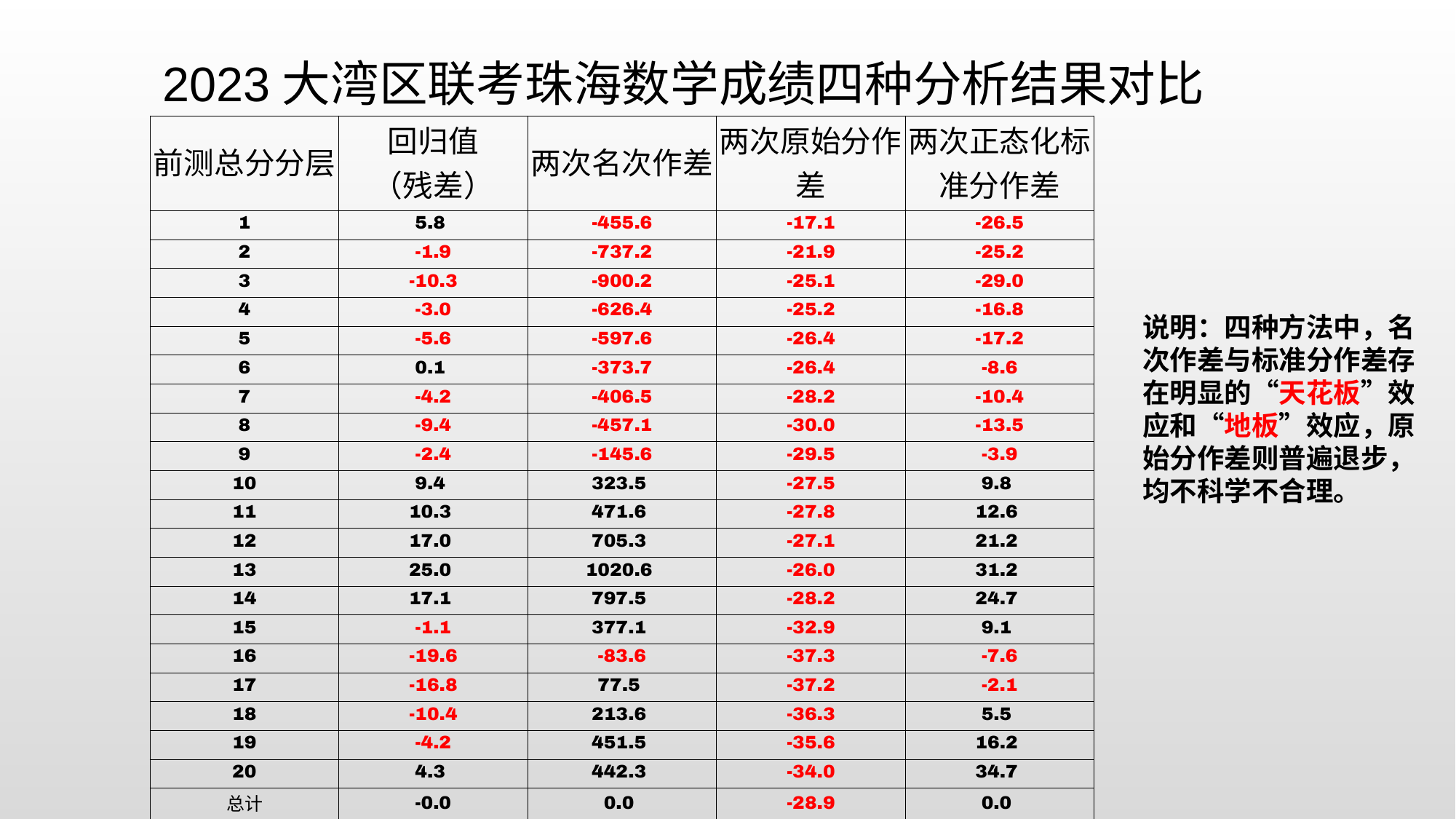

2023大湾区联考珠海数学成绩四种分析结果对比
| 前测总分分层 | 回归值 （残差） | 两次名次作差 | 两次原始分作差 | 两次正态化标准分作差 |
| --- | --- | --- | --- | --- |
| 1 | 5.8 | -455.6 | -17.1 | -26.5 |
| 2 | -1.9 | -737.2 | -21.9 | -25.2 |
| 3 | -10.3 | -900.2 | -25.1 | -29.0 |
| 4 | -3.0 | -626.4 | -25.2 | -16.8 |
| 5 | -5.6 | -597.6 | -26.4 | -17.2 |
| 6 | 0.1 | -373.7 | -26.4 | -8.6 |
| 7 | -4.2 | -406.5 | -28.2 | -10.4 |
| 8 | -9.4 | -457.1 | -30.0 | -13.5 |
| 9 | -2.4 | -145.6 | -29.5 | -3.9 |
| 10 | 9.4 | 323.5 | -27.5 | 9.8 |
| 11 | 10.3 | 471.6 | -27.8 | 12.6 |
| 12 | 17.0 | 705.3 | -27.1 | 21.2 |
| 13 | 25.0 | 1020.6 | -26.0 | 31.2 |
| 14 | 17.1 | 797.5 | -28.2 | 24.7 |
| 15 | -1.1 | 377.1 | -32.9 | 9.1 |
| 16 | -19.6 | -83.6 | -37.3 | -7.6 |
| 17 | -16.8 | 77.5 | -37.2 | -2.1 |
| 18 | -10.4 | 213.6 | -36.3 | 5.5 |
| 19 | -4.2 | 451.5 | -35.6 | 16.2 |
| 20 | 4.3 | 442.3 | -34.0 | 34.7 |
| 总计 | -0.0 | 0.0 | -28.9 | 0.0 |
说明：四种方法中，名次作差与标准分作差存在明显的“天花板”效应和“地板”效应，原始分作差则普遍退步，均不科学不合理。